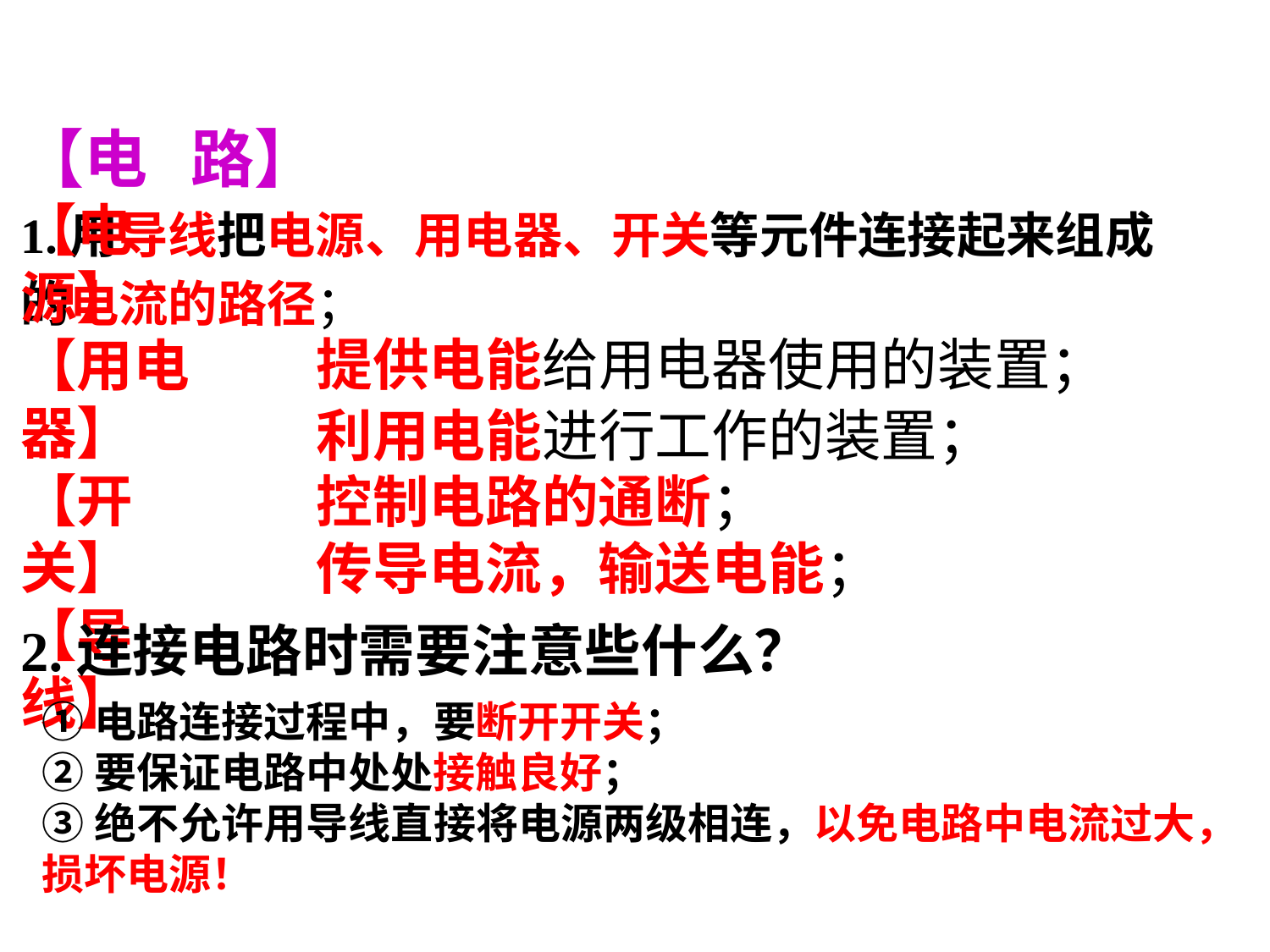

【电   路】
1.用导线把电源、用电器、开关等元件连接起来组成的电流的路径；
【电    源】
【用电器】
【开    关】
【导    线】
提供电能给用电器使用的装置；
利用电能进行工作的装置；
控制电路的通断；
传导电流，输送电能；
2.连接电路时需要注意些什么？
①电路连接过程中，要断开开关；
②要保证电路中处处接触良好；
③绝不允许用导线直接将电源两级相连，以免电路中电流过大，损坏电源！